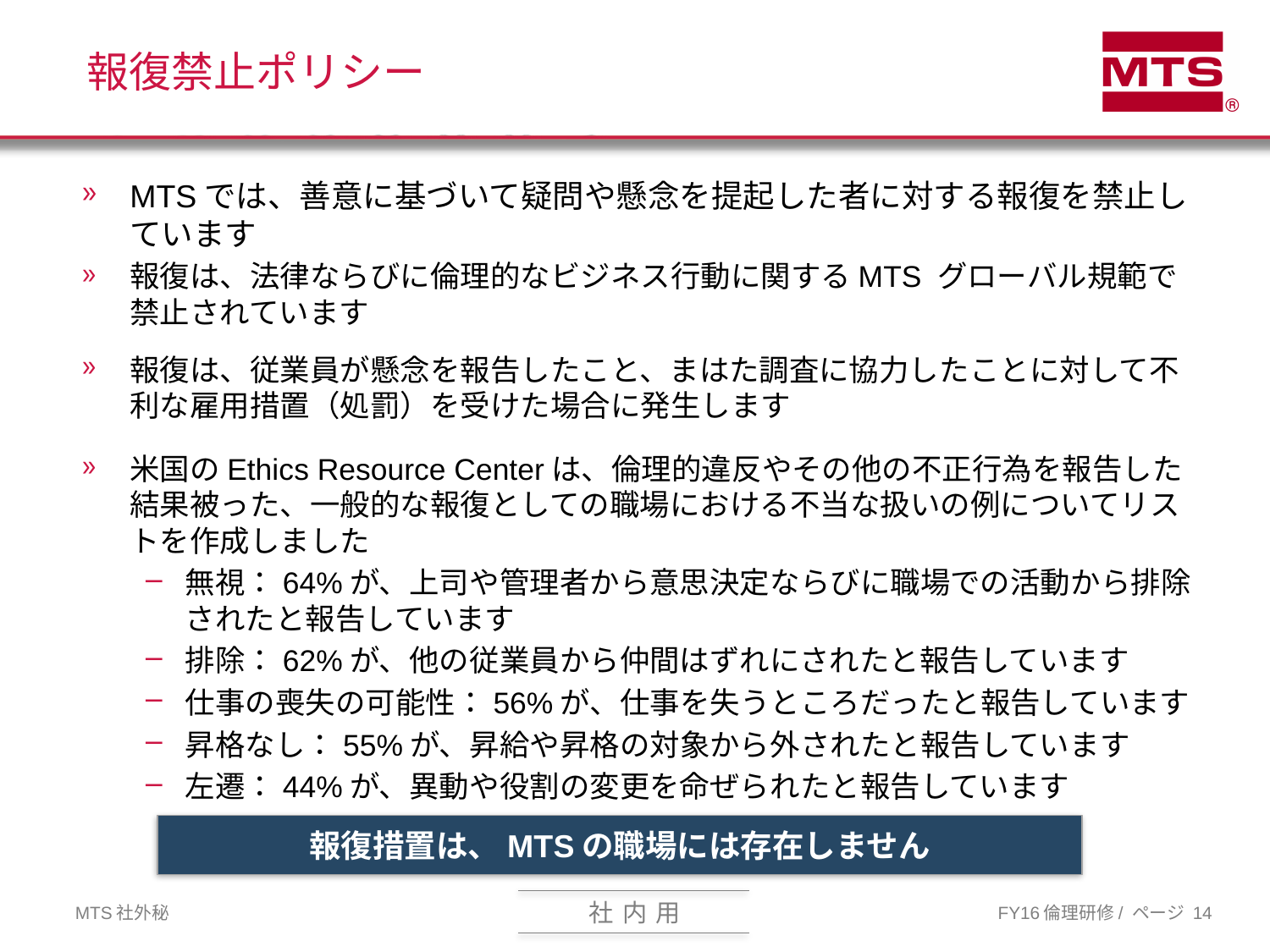

# 報復禁止ポリシー
MTSでは、善意に基づいて疑問や懸念を提起した者に対する報復を禁止しています
報復は、法律ならびに倫理的なビジネス行動に関するMTS グローバル規範で禁止されています
報復は、従業員が懸念を報告したこと、まはた調査に協力したことに対して不利な雇用措置（処罰）を受けた場合に発生します
米国のEthics Resource Centerは、倫理的違反やその他の不正行為を報告した結果被った、一般的な報復としての職場における不当な扱いの例についてリストを作成しました
無視：64%が、上司や管理者から意思決定ならびに職場での活動から排除されたと報告しています
排除：62%が、他の従業員から仲間はずれにされたと報告しています
仕事の喪失の可能性：56%が、仕事を失うところだったと報告しています
昇格なし：55%が、昇給や昇格の対象から外されたと報告しています
左遷：44%が、異動や役割の変更を命ぜられたと報告しています

報復措置は、MTSの職場には存在しません